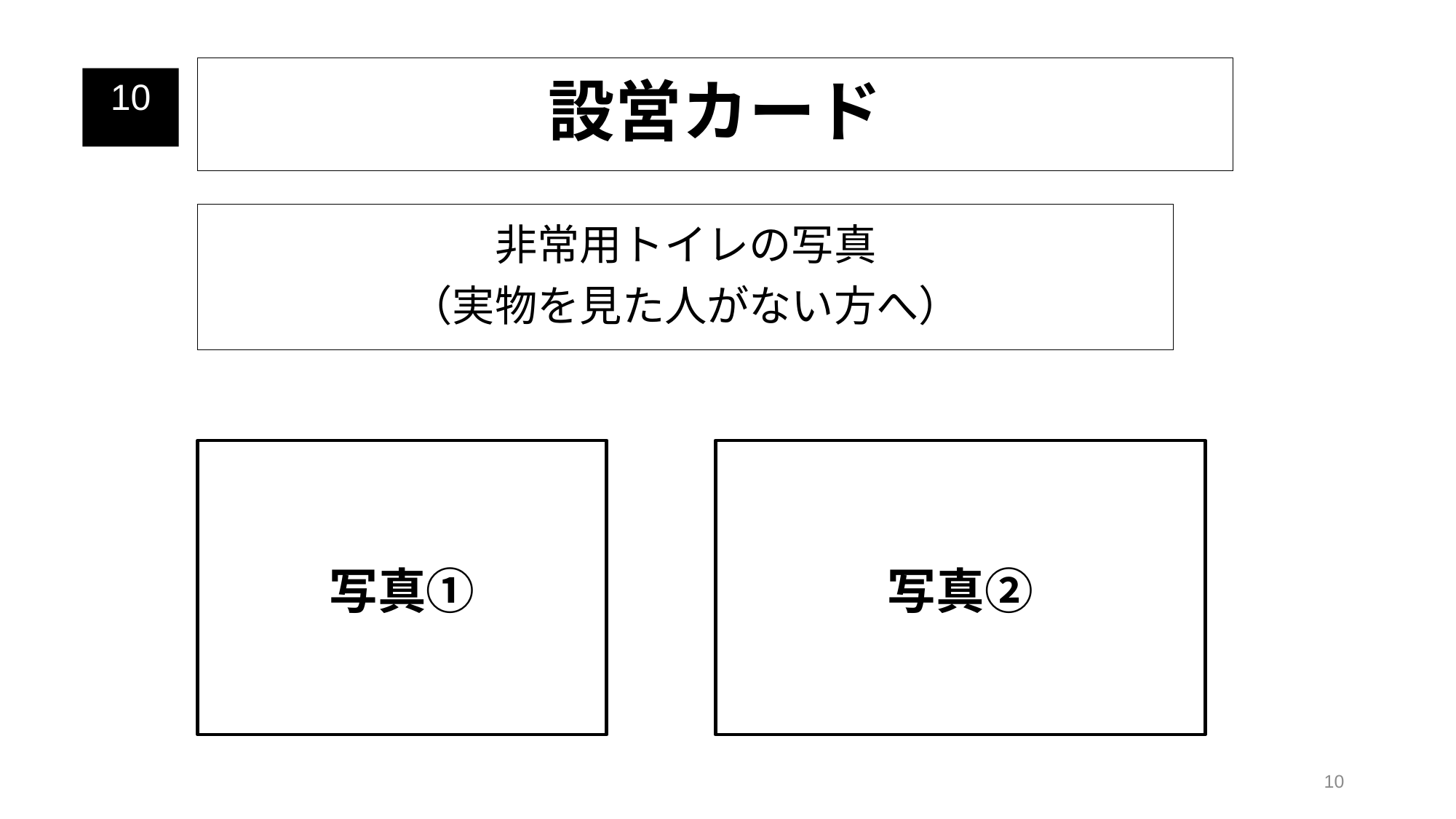

設営カード
10
非常用トイレの写真
（実物を見た人がない方へ）

写真②

写真①

10